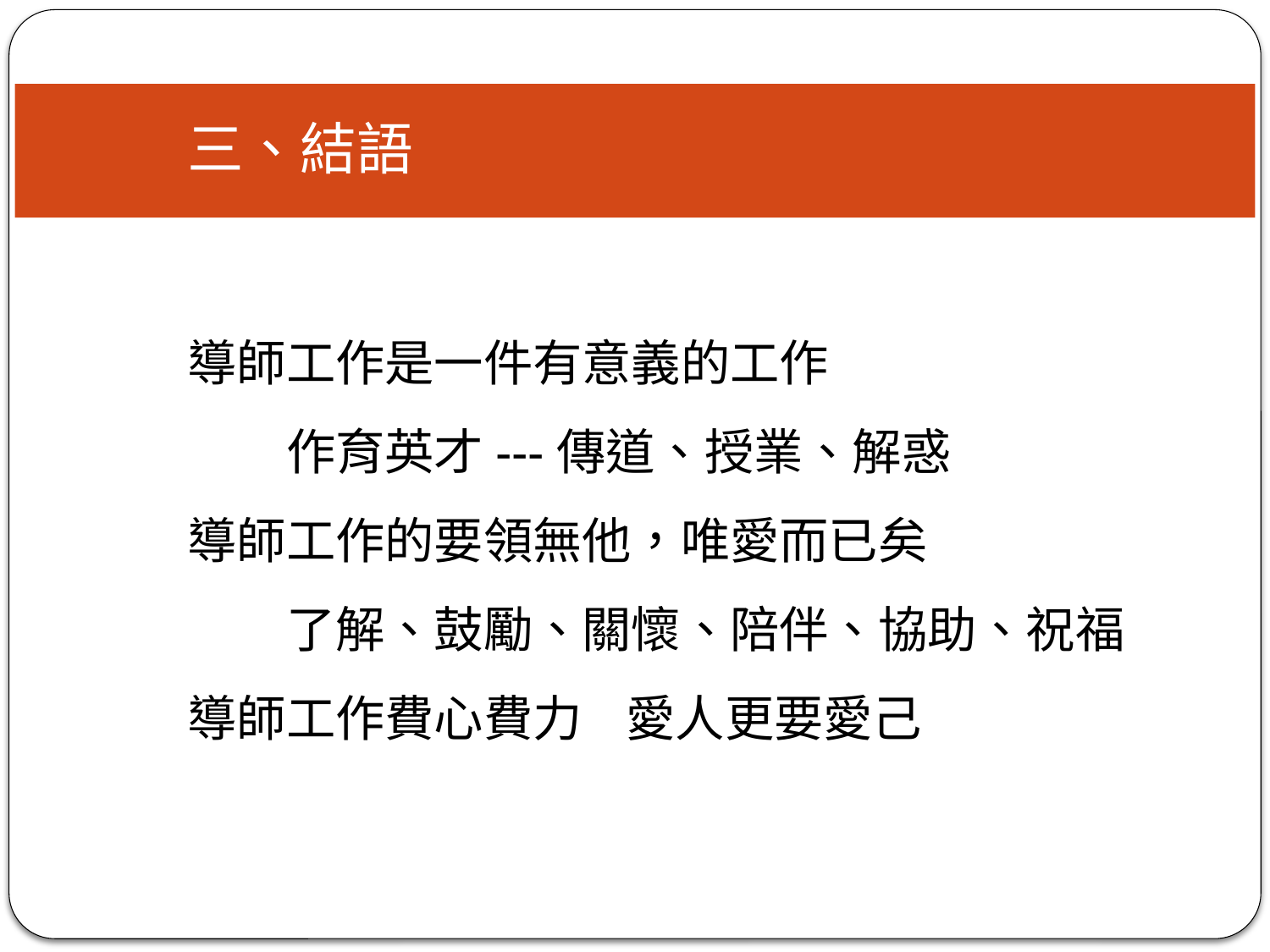

三、結語
導師工作是一件有意義的工作
　　作育英才---傳道、授業、解惑
導師工作的要領無他，唯愛而已矣
　　了解、鼓勵、關懷、陪伴、協助、祝福
導師工作費心費力    愛人更要愛己